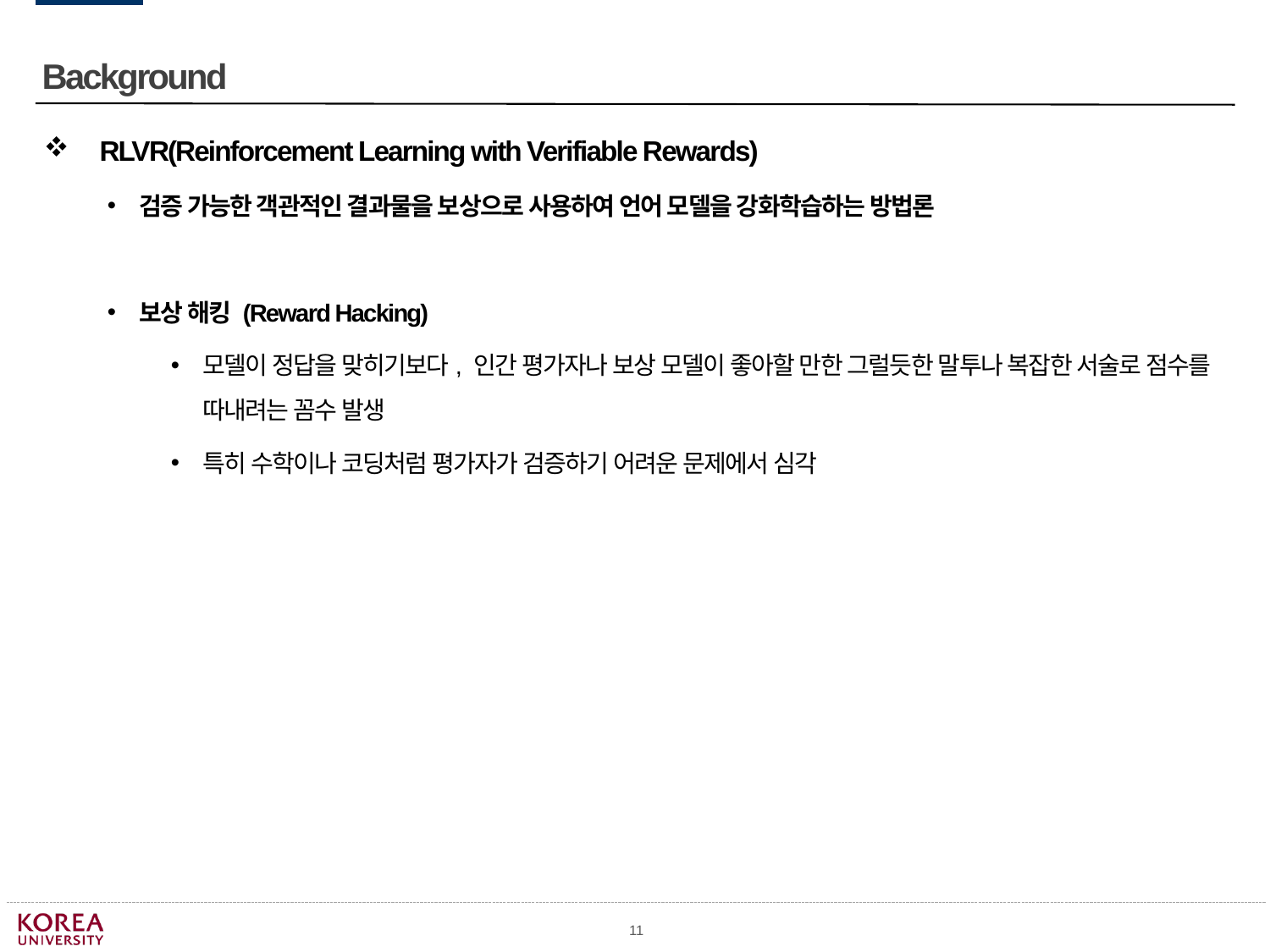

Background
RLVR(Reinforcement Learning with Verifiable Rewards)
검증 가능한 객관적인 결과물을 보상으로 사용하여 언어 모델을 강화학습하는 방법론

보상 해킹 (Reward Hacking)
모델이 정답을 맞히기보다, 인간 평가자나 보상 모델이 좋아할 만한 그럴듯한 말투나 복잡한 서술로 점수를 따내려는 꼼수 발생
특히 수학이나 코딩처럼 평가자가 검증하기 어려운 문제에서 심각